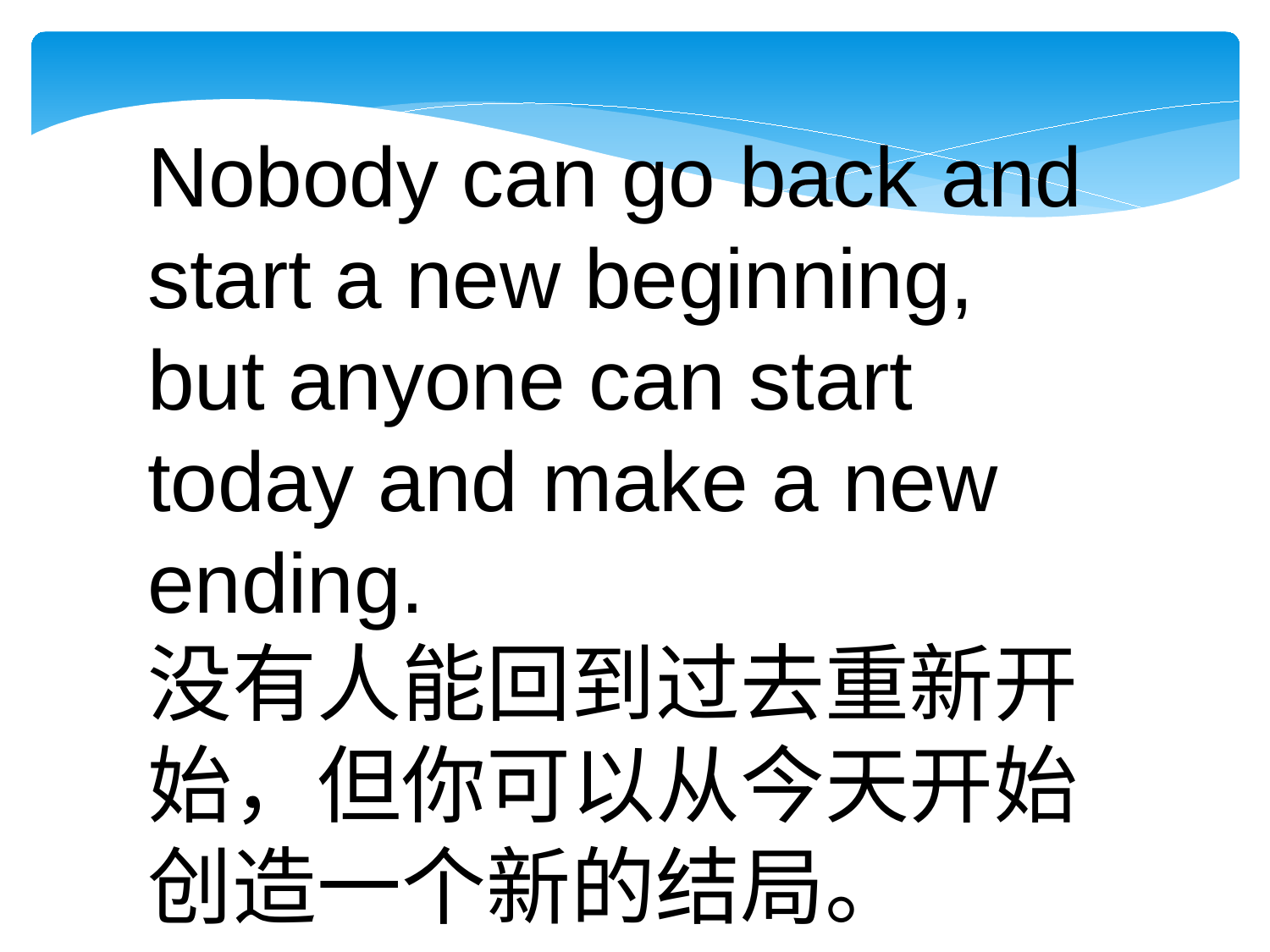

Nobody can go back and start a new beginning, but anyone can start today and make a new ending.
没有人能回到过去重新开始，但你可以从今天开始创造一个新的结局。